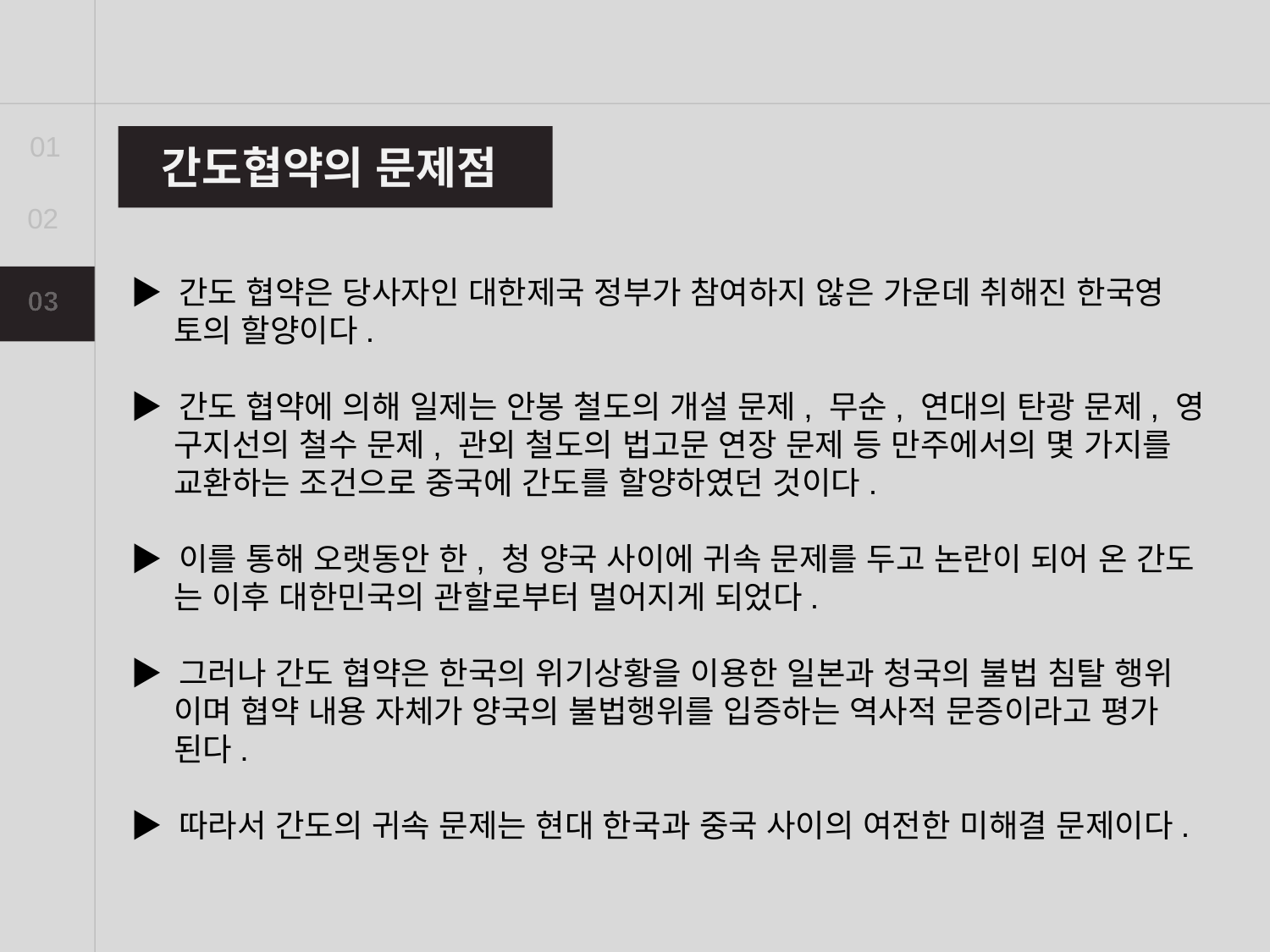

01

간도협약의 문제점
02

▶ 간도 협약은 당사자인 대한제국 정부가 참여하지 않은 가운데 취해진 한국영
    토의 할양이다.

▶ 간도 협약에 의해 일제는 안봉 철도의 개설 문제, 무순, 연대의 탄광 문제, 영
    구지선의 철수 문제, 관외 철도의 법고문 연장 문제 등 만주에서의 몇 가지를
    교환하는 조건으로 중국에 간도를 할양하였던 것이다.

▶ 이를 통해 오랫동안 한, 청 양국 사이에 귀속 문제를 두고 논란이 되어 온 간도
    는 이후 대한민국의 관할로부터 멀어지게 되었다.

▶ 그러나 간도 협약은 한국의 위기상황을 이용한 일본과 청국의 불법 침탈 행위
    이며 협약 내용 자체가 양국의 불법행위를 입증하는 역사적 문증이라고 평가
    된다.

▶ 따라서 간도의 귀속 문제는 현대 한국과 중국 사이의 여전한 미해결 문제이다.

03
04
05
06
07